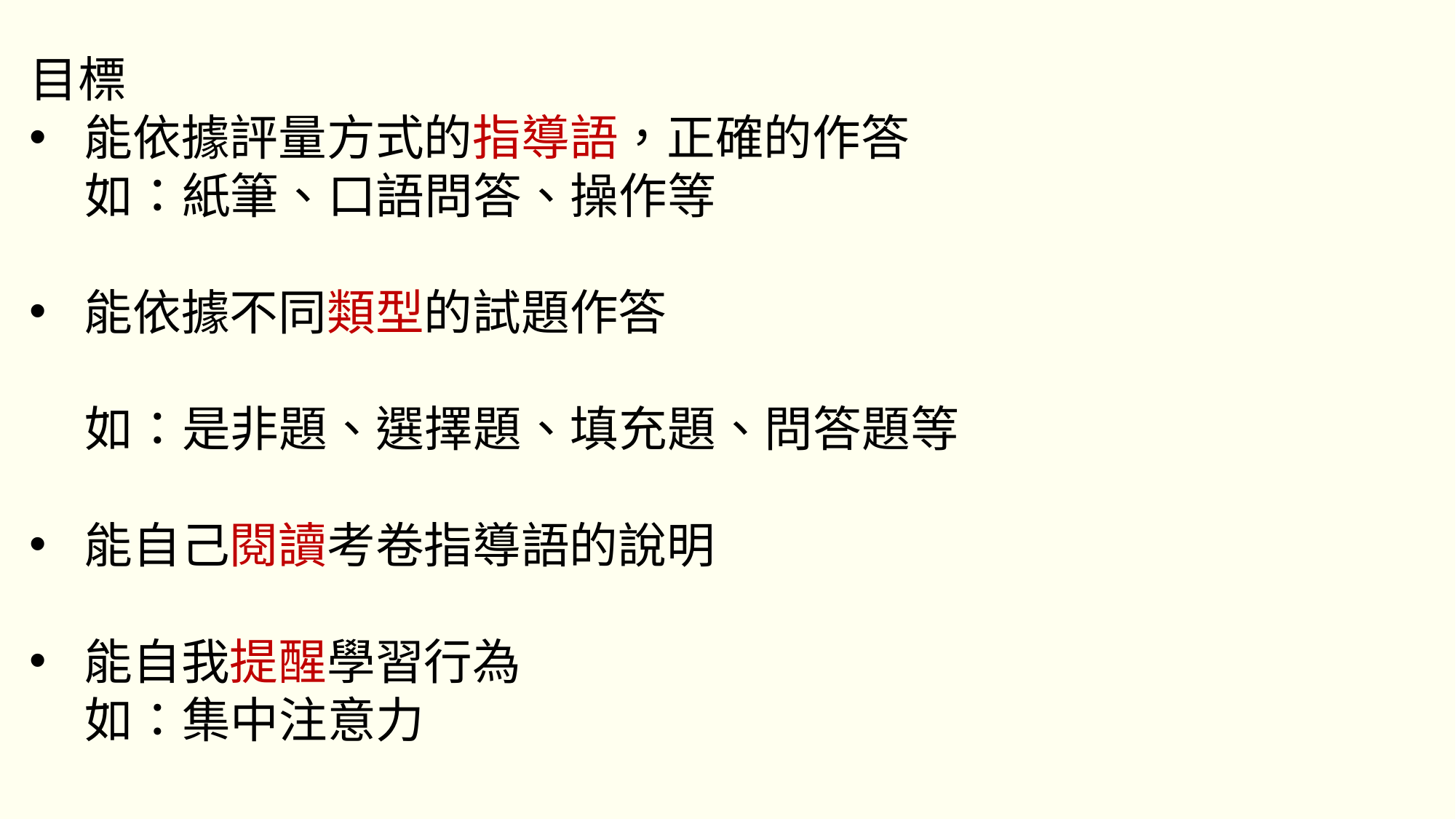

目標
能依據評量󠇡方式的指導語，正確的作答
    如：紙筆、口語問答、操作等
能依據不同類型的試題作答
    如：是非題、選擇題、填充題、問答題等
能自己閱讀考卷指導語的說明
能自我提醒學習行為
    如：集中注意力